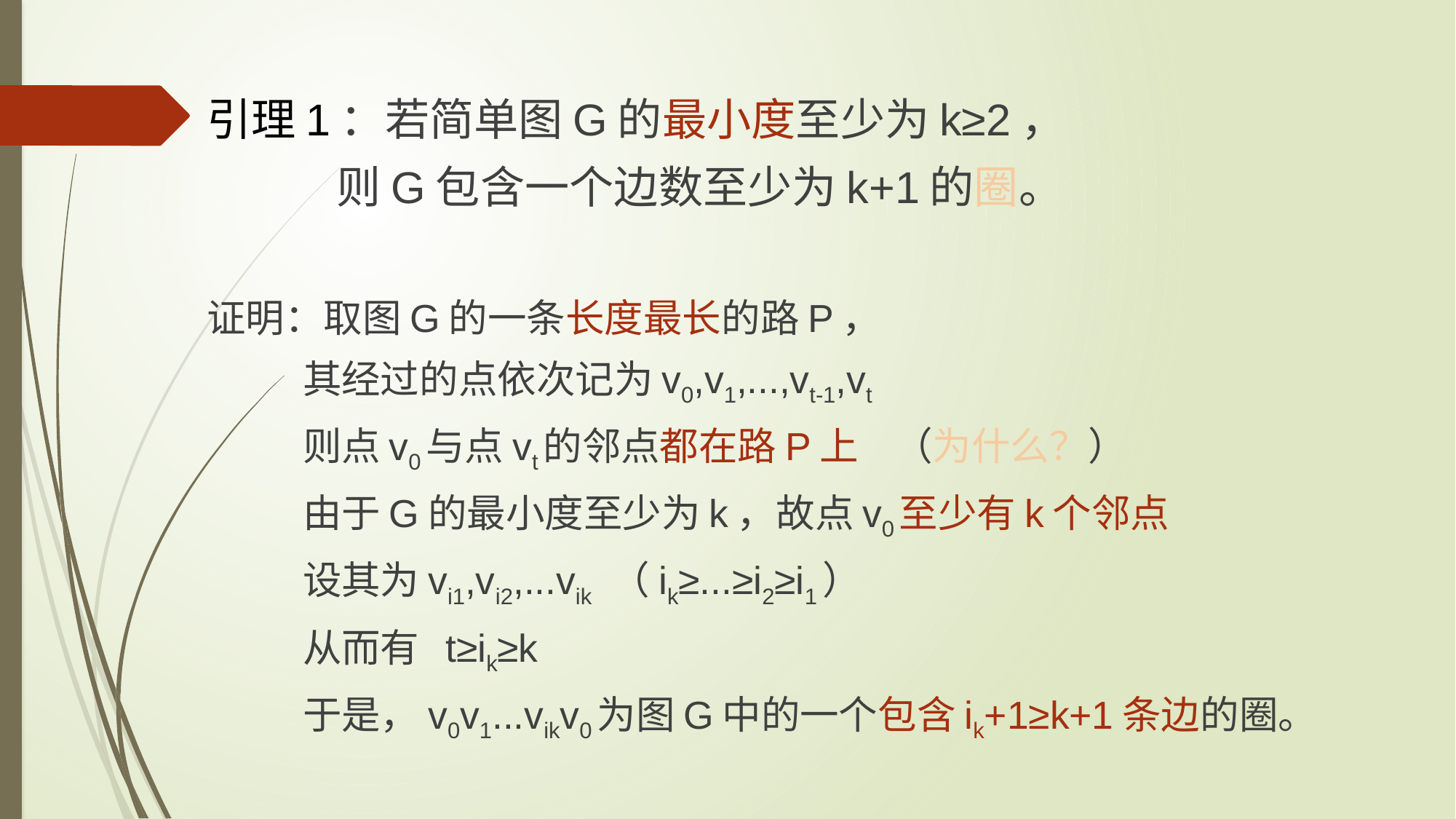

引理1：若简单图G的最小度至少为k≥2，
            则G包含一个边数至少为k+1的圈。

证明：取图G的一条长度最长的路P，
          其经过的点依次记为v0,v1,...,vt-1,vt
          则点v0与点vt的邻点都在路P上    （为什么？）
          由于G的最小度至少为k，故点v0至少有k个邻点
          设其为vi1,vi2,...vik （ik≥...≥i2≥i1）
          从而有  t≥ik≥k
          于是，v0v1...vikv0为图G中的一个包含ik+1≥k+1条边的圈。